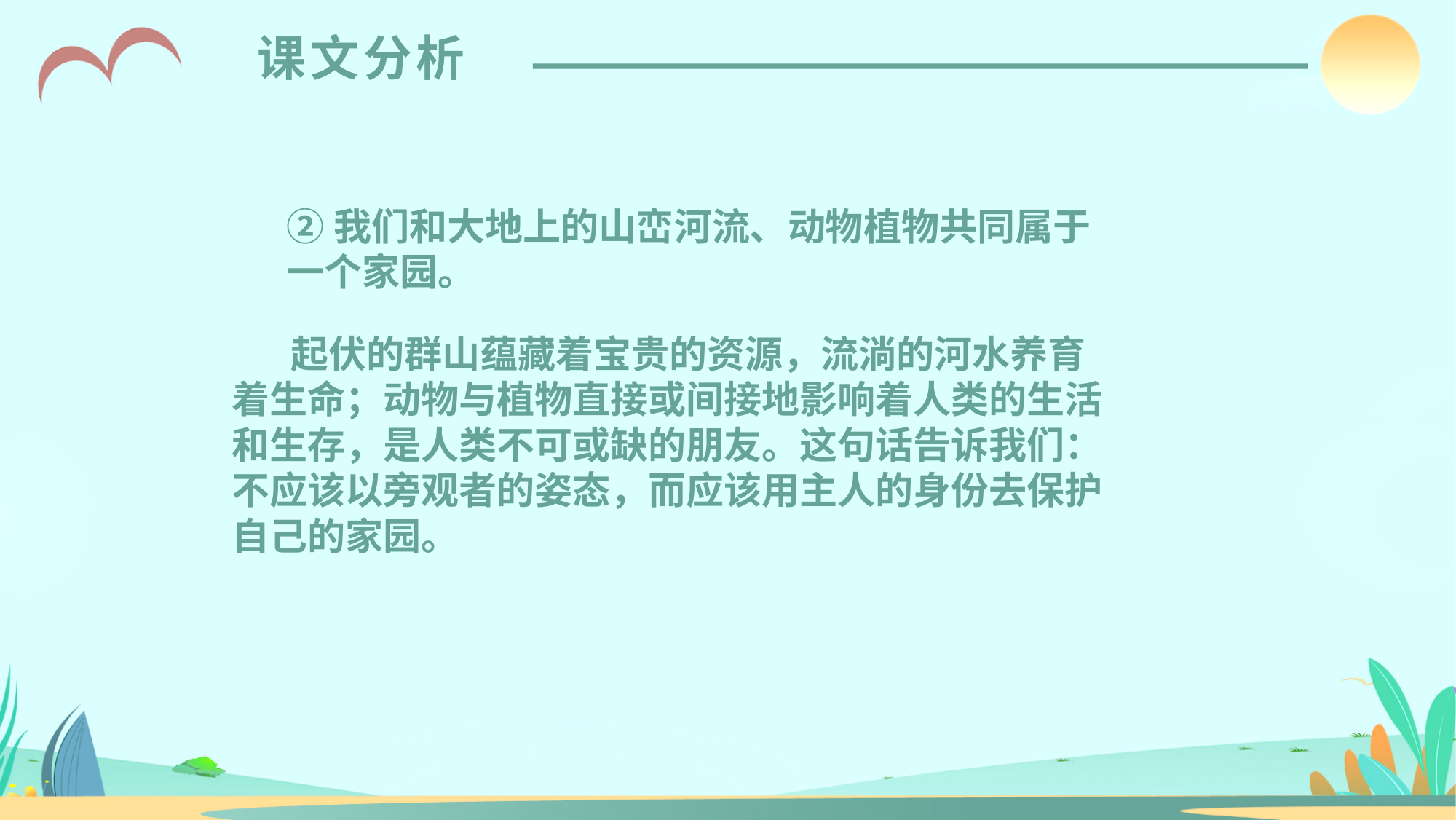

课文分析

②我们和大地上的山峦河流、动物植物共同属于一个家园。
　　　起伏的群山蕴藏着宝贵的资源，流淌的河水养育着生命；动物与植物直接或间接地影响着人类的生活和生存，是人类不可或缺的朋友。这句话告诉我们：不应该以旁观者的姿态，而应该用主人的身份去保护自己的家园。